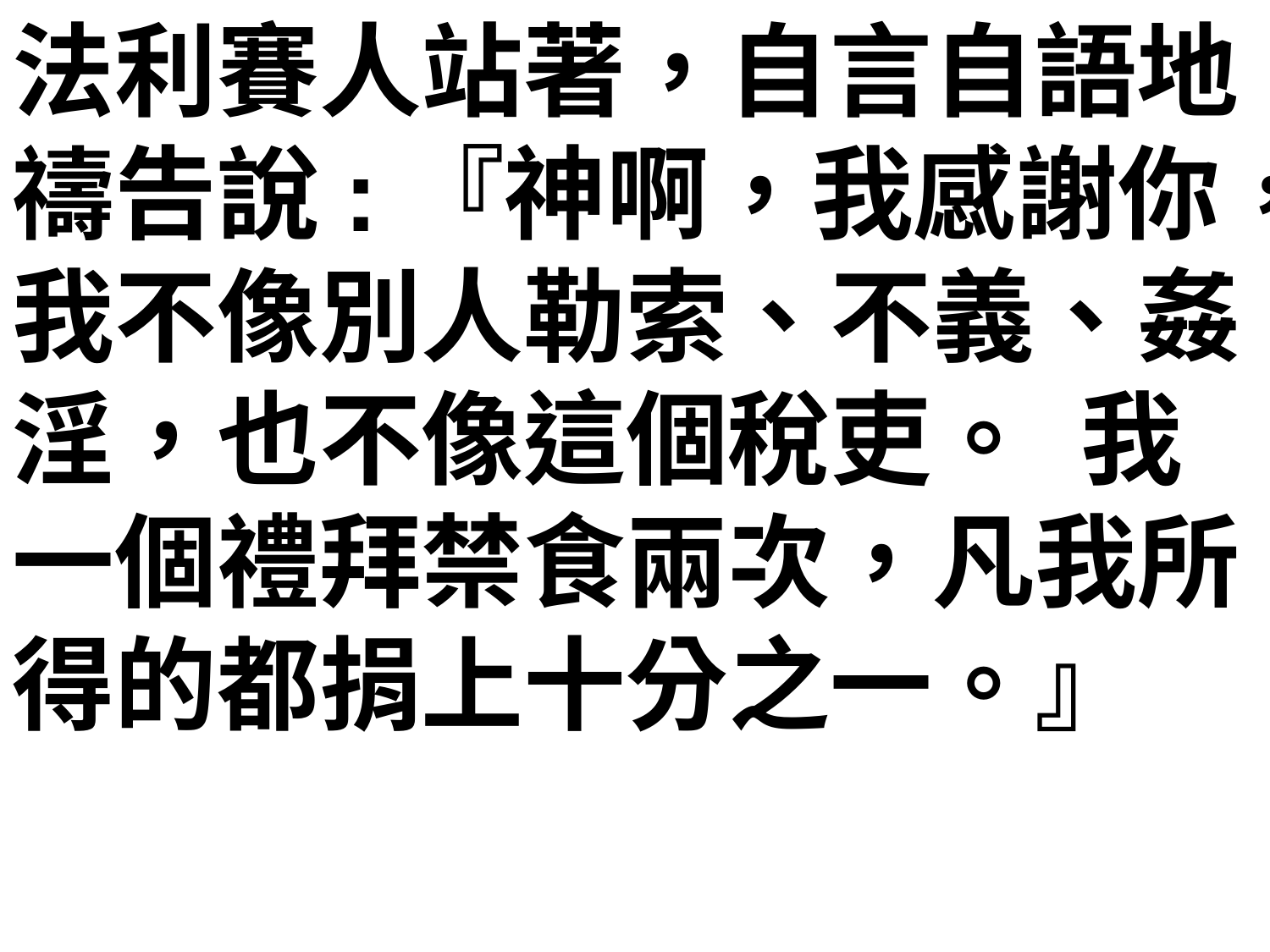

法利賽人站著，自言自語地禱告說:『神啊，我感謝你，
我不像別人勒索、不義、姦淫，也不像這個稅吏。  我一個禮拜禁食兩次，凡我所得的都捐上十分之一。』